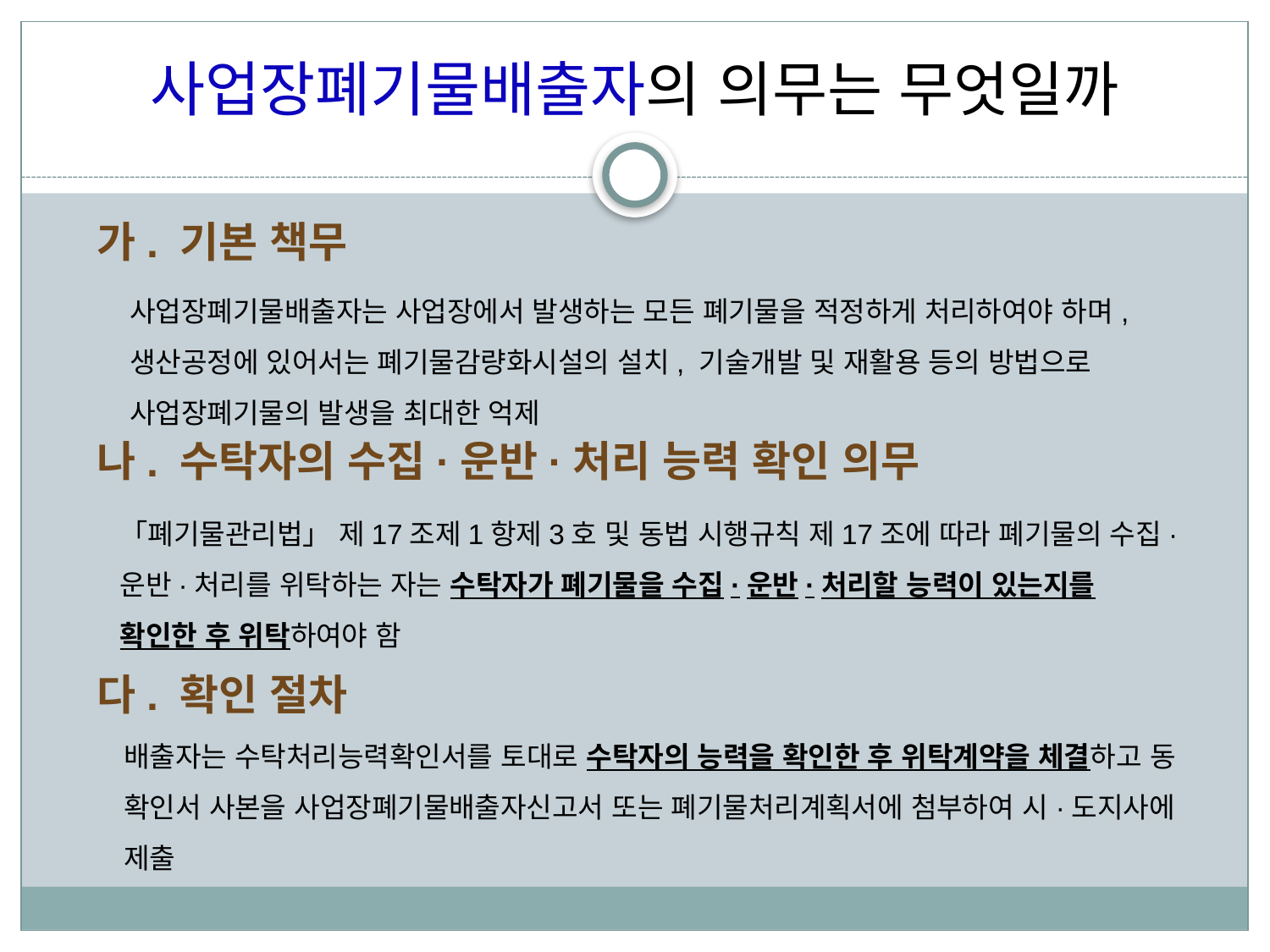

사업장폐기물배출자의 의무는 무엇일까
가. 기본 책무
사업장폐기물배출자는 사업장에서 발생하는 모든 폐기물을 적정하게 처리하여야 하며, 생산공정에 있어서는 폐기물감량화시설의 설치, 기술개발 및 재활용 등의 방법으로 사업장폐기물의 발생을 최대한 억제
나. 수탁자의 수집·운반·처리 능력 확인 의무
「폐기물관리법」 제17조제1항제3호 및 동법 시행규칙 제17조에 따라 폐기물의 수집·운반·처리를 위탁하는 자는 수탁자가 폐기물을 수집·운반·처리할 능력이 있는지를 확인한 후 위탁하여야 함
다. 확인 절차
배출자는 수탁처리능력확인서를 토대로 수탁자의 능력을 확인한 후 위탁계약을 체결하고 동 확인서 사본을 사업장폐기물배출자신고서 또는 폐기물처리계획서에 첨부하여 시·도지사에 제출